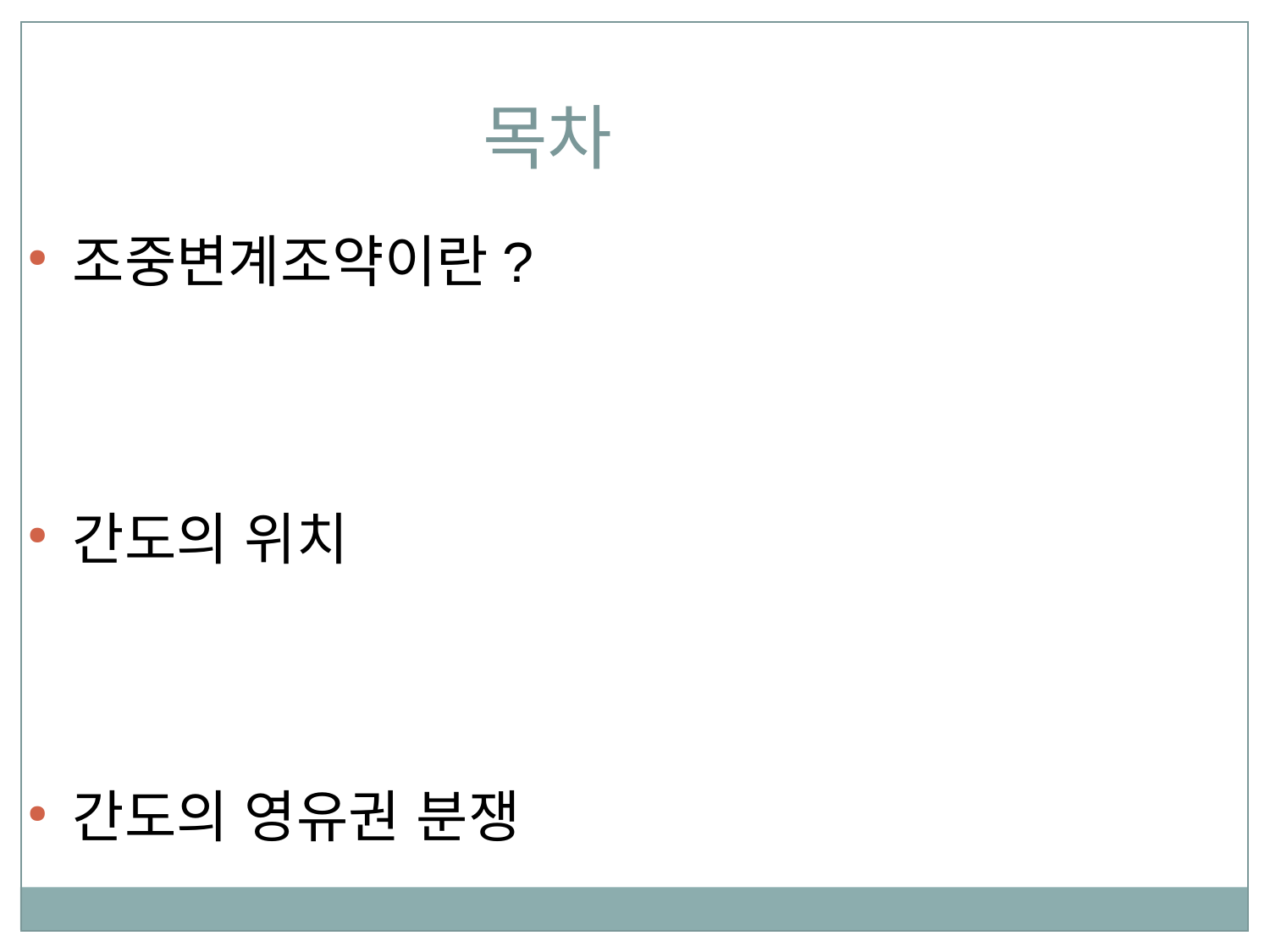

목차
조중변계조약이란?

간도의 위치

간도의 영유권 분쟁